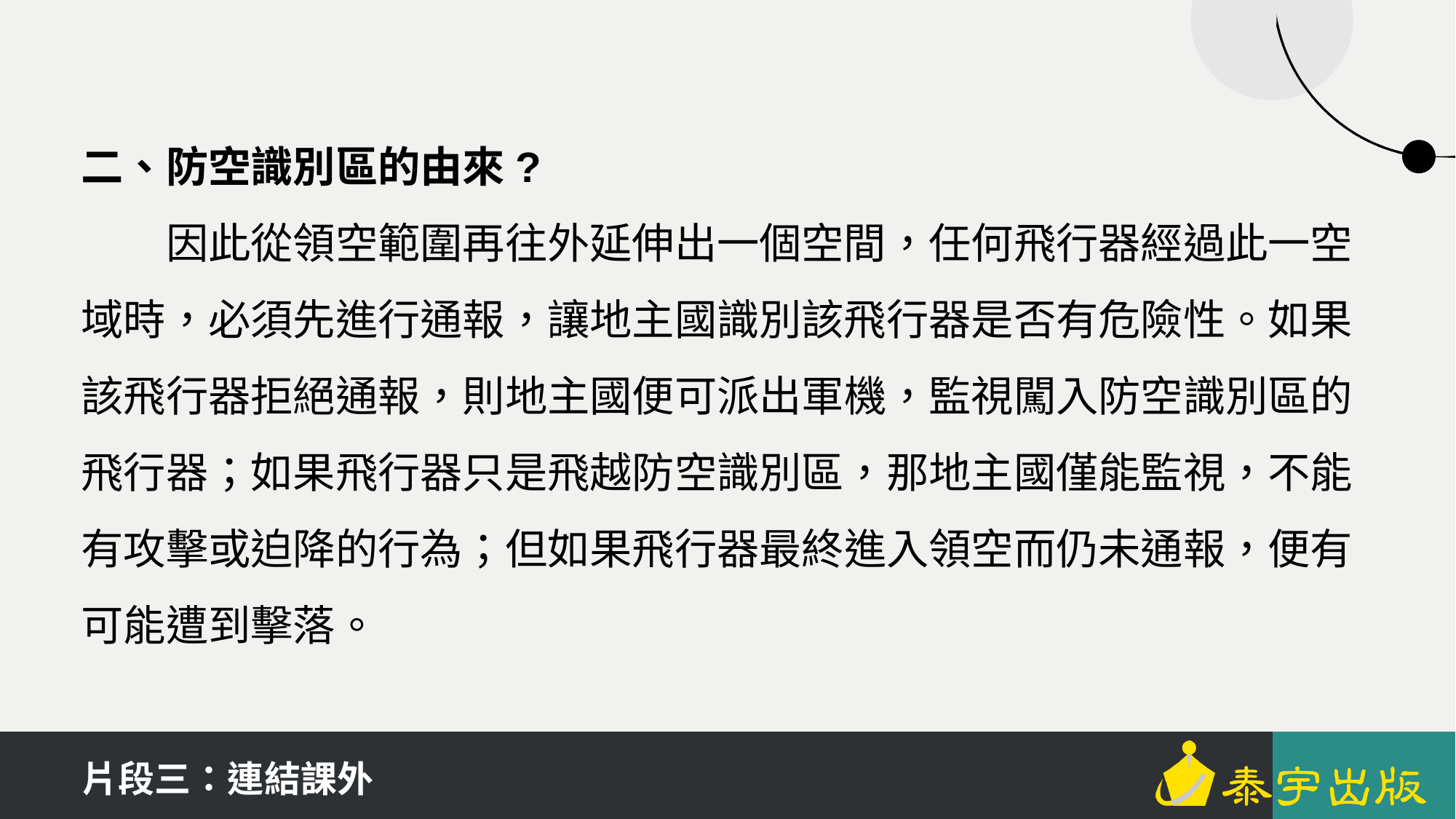

二、防空識別區的由來?
　　因此從領空範圍再往外延伸出一個空間，任何飛行器經過此一空域時，必須先進行通報，讓地主國識別該飛行器是否有危險性。如果該飛行器拒絕通報，則地主國便可派出軍機，監視闖入防空識別區的飛行器；如果飛行器只是飛越防空識別區，那地主國僅能監視，不能有攻擊或迫降的行為；但如果飛行器最終進入領空而仍未通報，便有可能遭到擊落。
片段三：連結課外